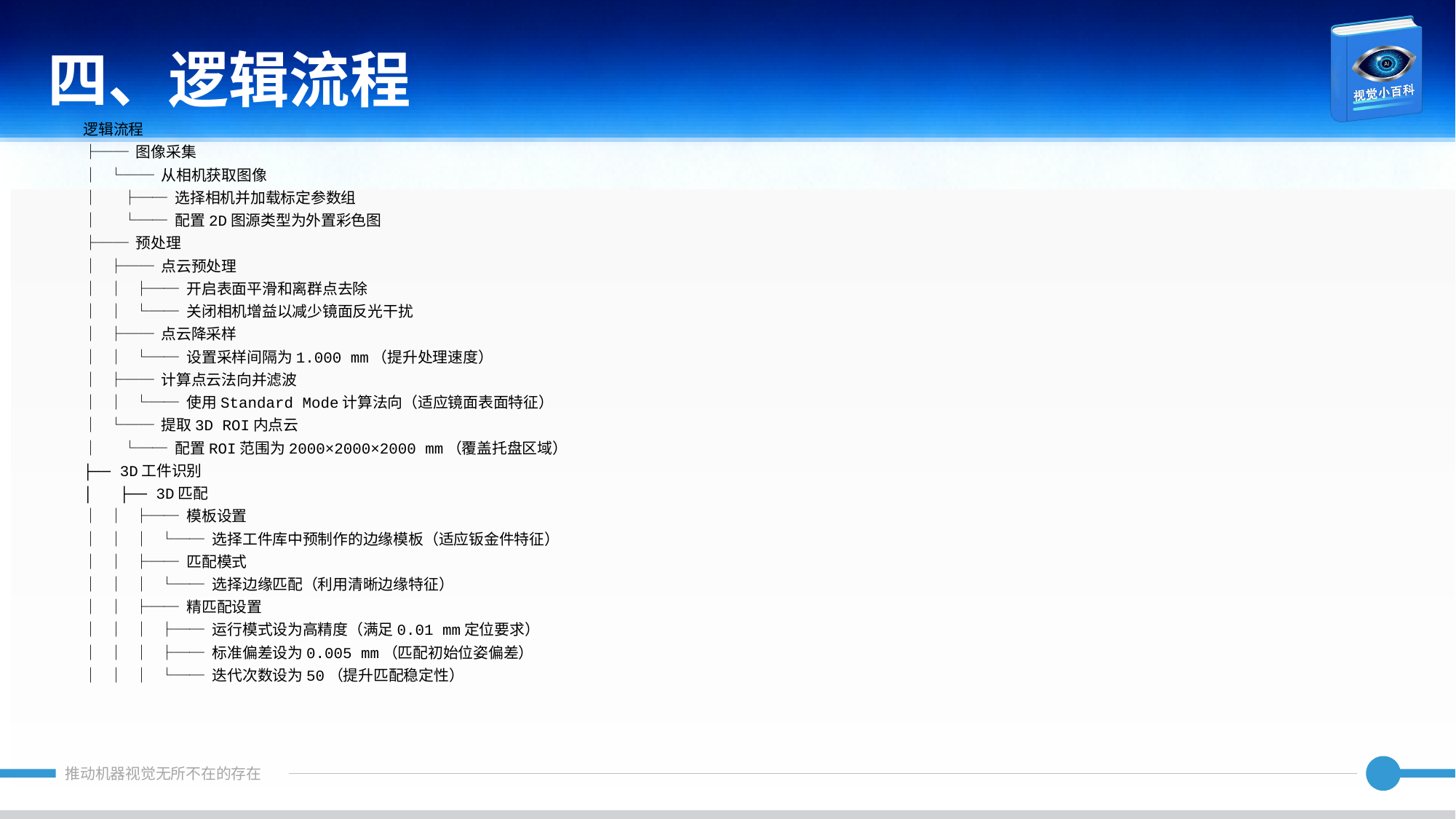

四、逻辑流程

逻辑流程
├── 图像采集
│   └── 从相机获取图像
│       ├── 选择相机并加载标定参数组
│       └── 配置2D图源类型为外置彩色图
├── 预处理
│   ├── 点云预处理
│   │   ├── 开启表面平滑和离群点去除
│   │   └── 关闭相机增益以减少镜面反光干扰
│   ├── 点云降采样
│   │   └── 设置采样间隔为1.000 mm（提升处理速度）
│   ├── 计算点云法向并滤波
│   │   └── 使用Standard Mode计算法向（适应镜面表面特征）
│   └── 提取3D ROI内点云
│       └── 配置ROI范围为2000×2000×2000 mm（覆盖托盘区域）
├── 3D工件识别
│   ├── 3D匹配
│   │   ├── 模板设置
│   │   │   └── 选择工件库中预制作的边缘模板（适应钣金件特征）
│   │   ├── 匹配模式
│   │   │   └── 选择边缘匹配（利用清晰边缘特征）
│   │   ├── 精匹配设置
│   │   │   ├── 运行模式设为高精度（满足0.01 mm定位要求）
│   │   │   ├── 标准偏差设为0.005 mm（匹配初始位姿偏差）
│   │   │   └── 迭代次数设为50（提升匹配稳定性）
9